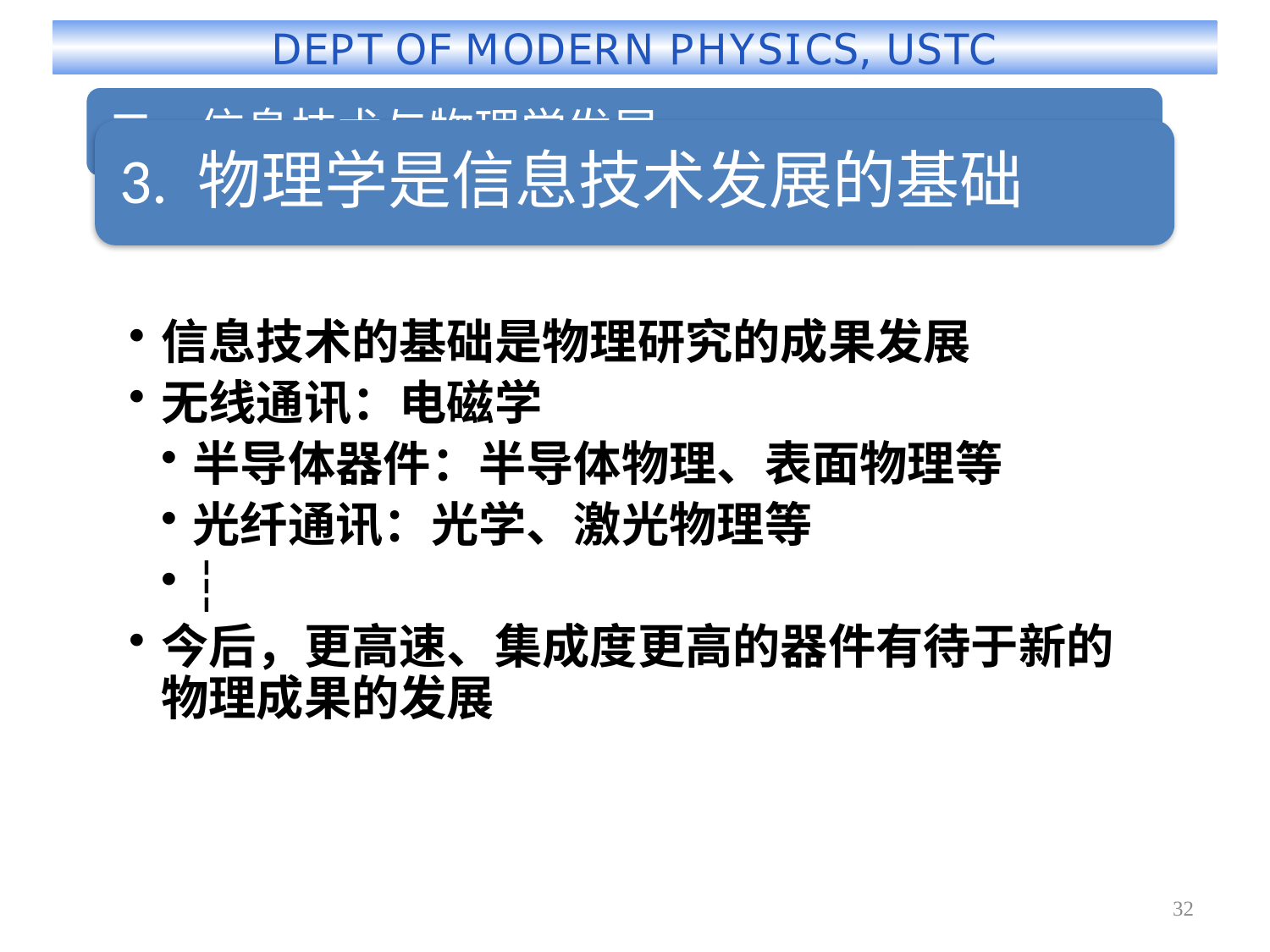

二、信息技术与物理学发展
3. 物理学是信息技术发展的基础

信息技术的基础是物理研究的成果发展
无线通讯：电磁学
半导体器件：半导体物理、表面物理等
光纤通讯：光学、激光物理等
┆
今后，更高速、集成度更高的器件有待于新的物理成果的发展
32